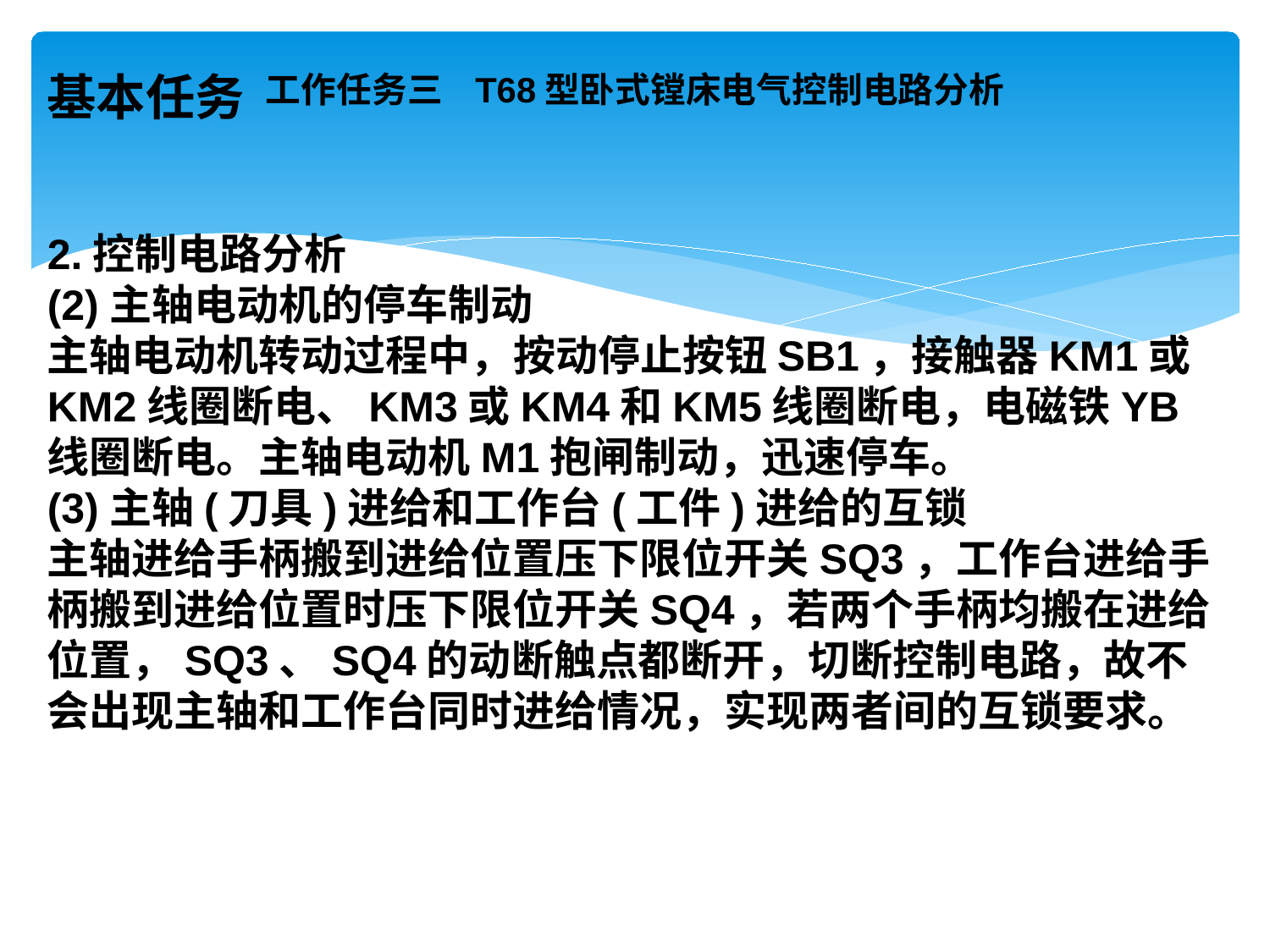

# 工作任务三   T68型卧式镗床电气控制电路分析
基本任务
2.控制电路分析
(2)主轴电动机的停车制动
主轴电动机转动过程中，按动停止按钮SB1，接触器KM1或KM2线圈断电、KM3或KM4和KM5线圈断电，电磁铁YB线圈断电。主轴电动机M1抱闸制动，迅速停车。
(3)主轴(刀具)进给和工作台(工件)进给的互锁
主轴进给手柄搬到进给位置压下限位开关SQ3，工作台进给手柄搬到进给位置时压下限位开关SQ4，若两个手柄均搬在进给位置，SQ3、SQ4的动断触点都断开，切断控制电路，故不会出现主轴和工作台同时进给情况，实现两者间的互锁要求。